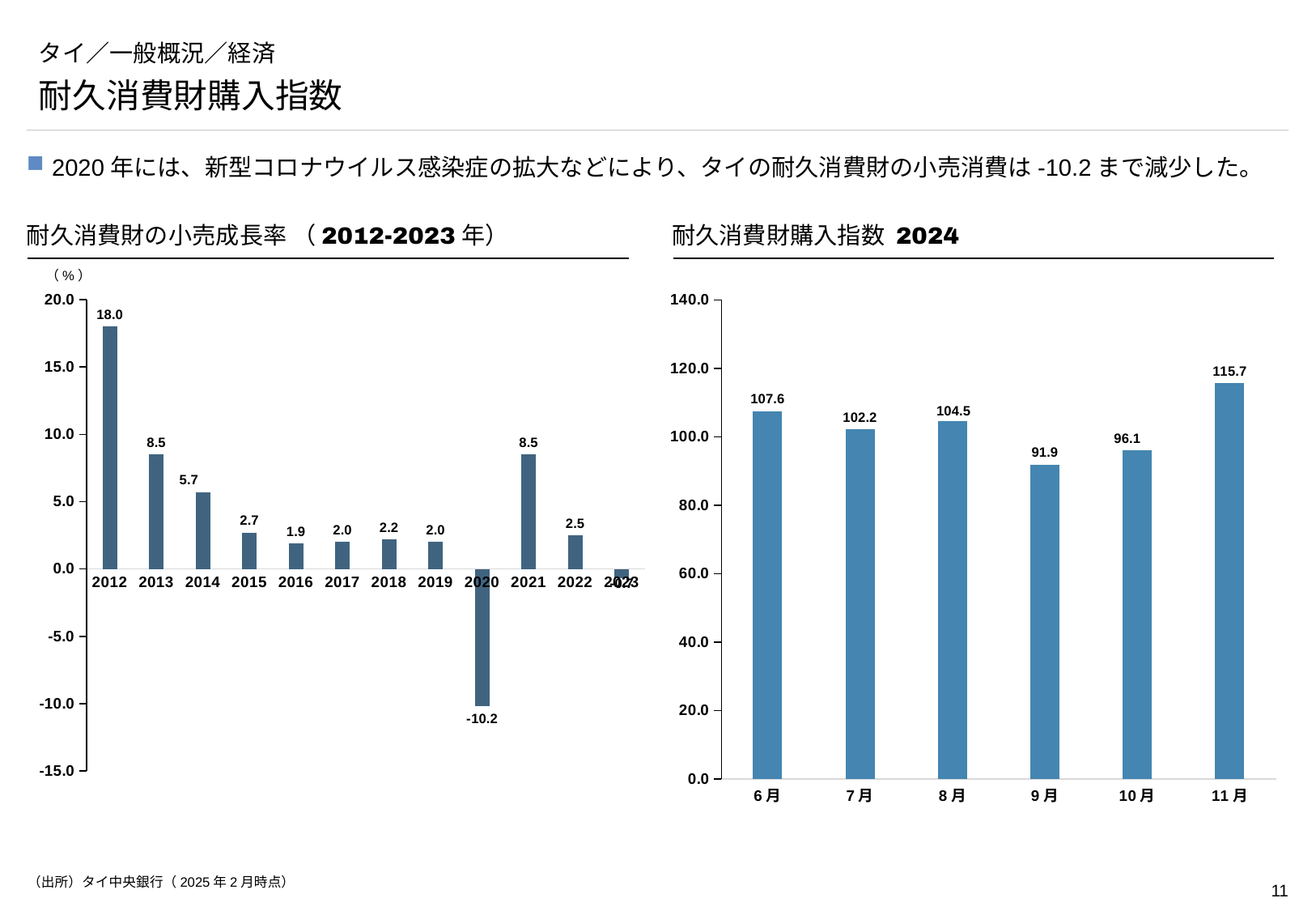

# タイ／一般概況／経済
耐久消費財購入指数
2020年には、新型コロナウイルス感染症の拡大などにより、タイの耐久消費財の小売消費は-10.2まで減少した。
耐久消費財の小売成長率 （2012-2023年）
耐久消費財購入指数 2024
（%）

### Chart

| Category | 列1 |
|---|---|
| 2012 | 18.0 |
| 2013 | 8.5 |
| 2014 | 5.7 |
| 2015 | 2.7 |
| 2016 | 1.9 |
| 2017 | 2.0 |
| 2018 | 2.2 |
| 2019 | 2.0 |
| 2020 | -10.2 |
| 2021 | 8.5 |
| 2022 | 2.5 |
| 2023 | -0.7 |

### Chart

| Category | 支出 |
|---|---|
| 6月 | 107.57 |
| 7月 | 102.17 |
| 8月 | 104.54 |
| 9月 | 91.9 |
| 10月 | 96.09 |
| 11月 | 115.7 |
（出所）タイ中央銀行（2025年2月時点）